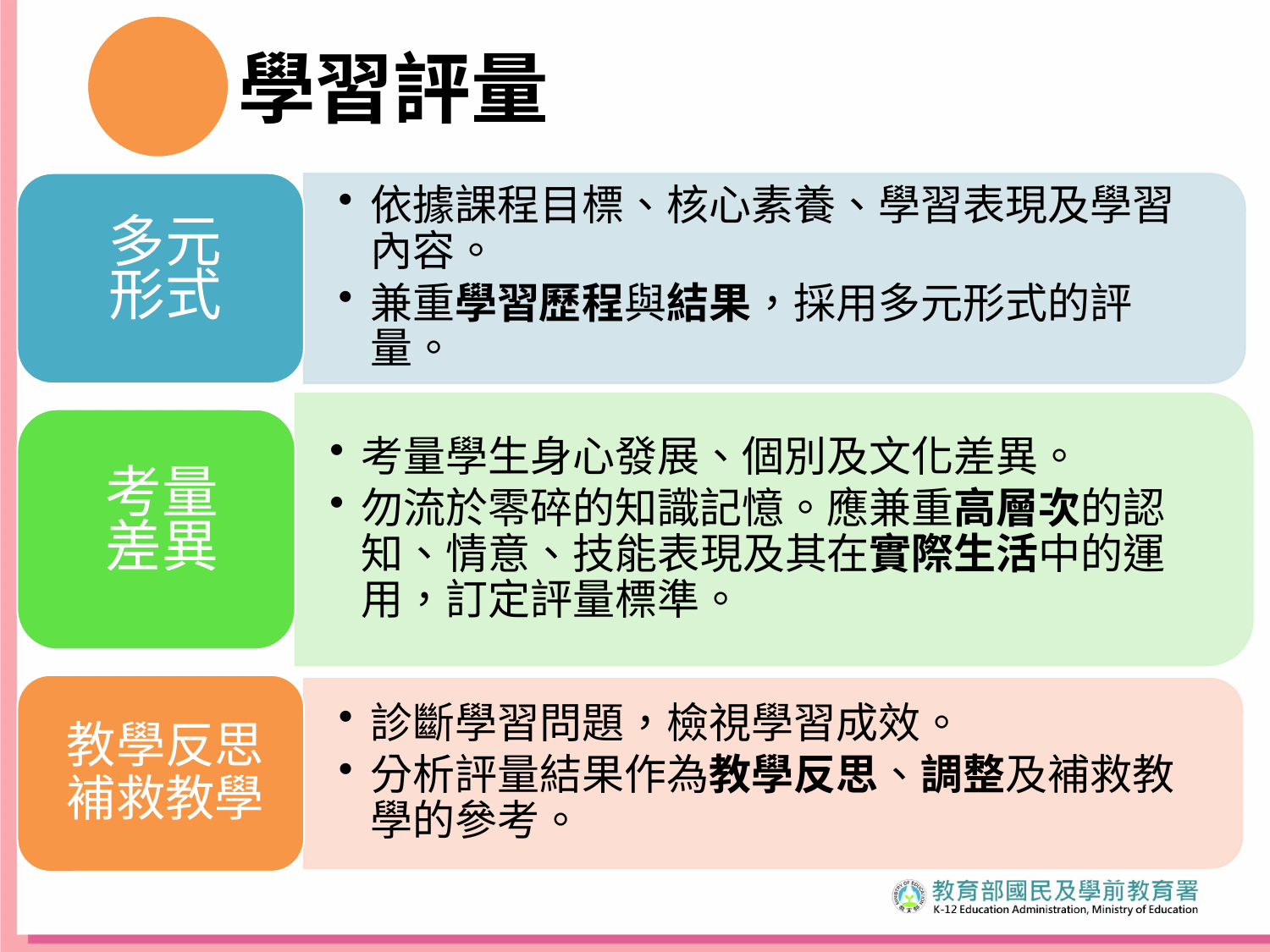

# 五  學習評量

依據課程目標、核心素養、學習表現及學習內容。
兼重學習歷程與結果，採用多元形式的評量。
多元
形式
考量學生身心發展、個別及文化差異。
勿流於零碎的知識記憶。應兼重高層次的認知、情意、技能表現及其在實際生活中的運用，訂定評量標準。
考量
差異
診斷學習問題，檢視學習成效。
分析評量結果作為教學反思、調整及補救教學的參考。
教學反思
補救教學